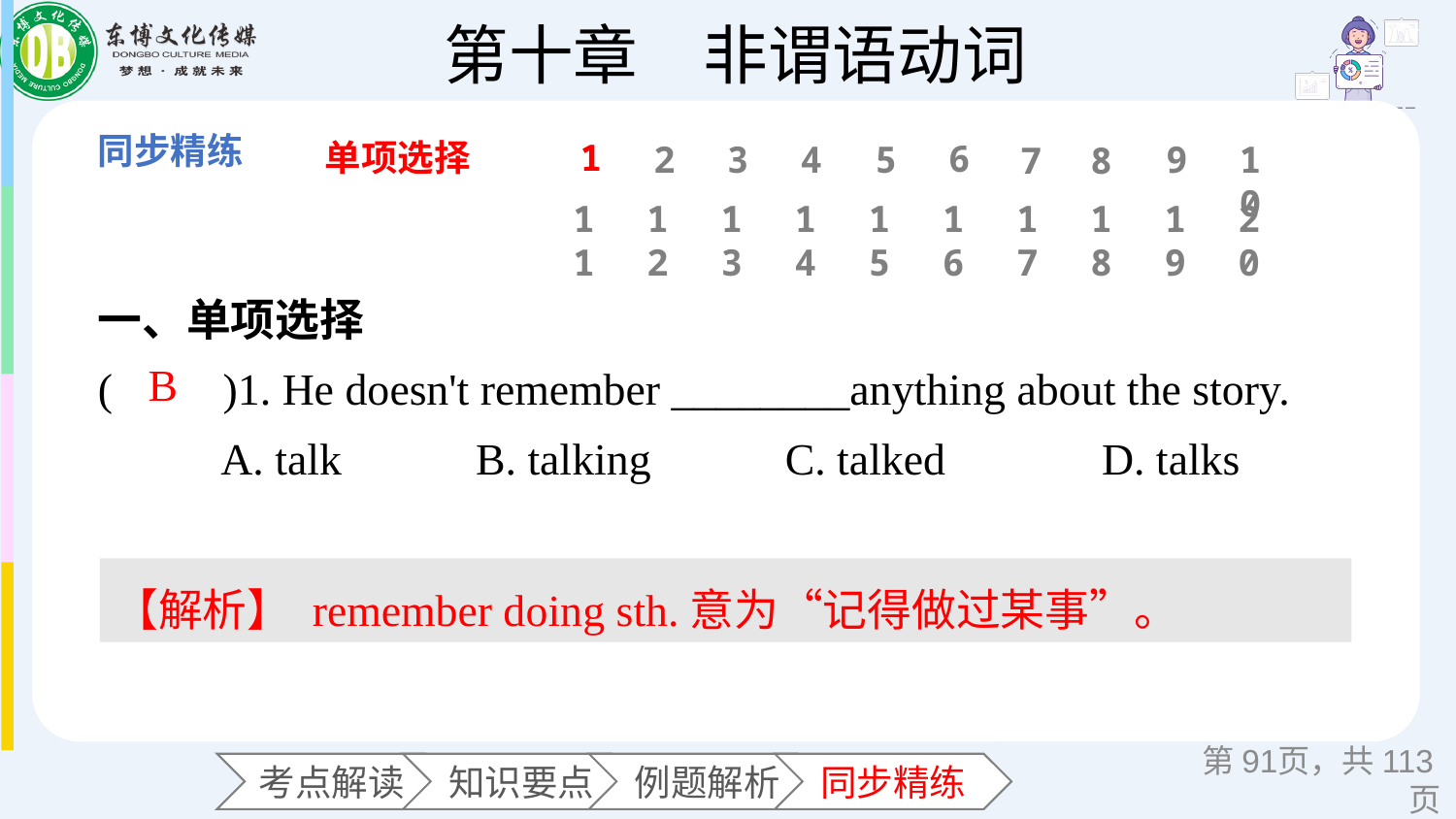

单项选择
1
6
2
3
4
5
9
10
7
8
11
12
13
14
15
16
17
18
19
20
一、单项选择
(　　)1. He doesn't remember ________anything about the story.
           A. talk            B. talking            C. talked              D. talks
B
【解析】 remember doing sth.意为“记得做过某事”。
第91页，共113页